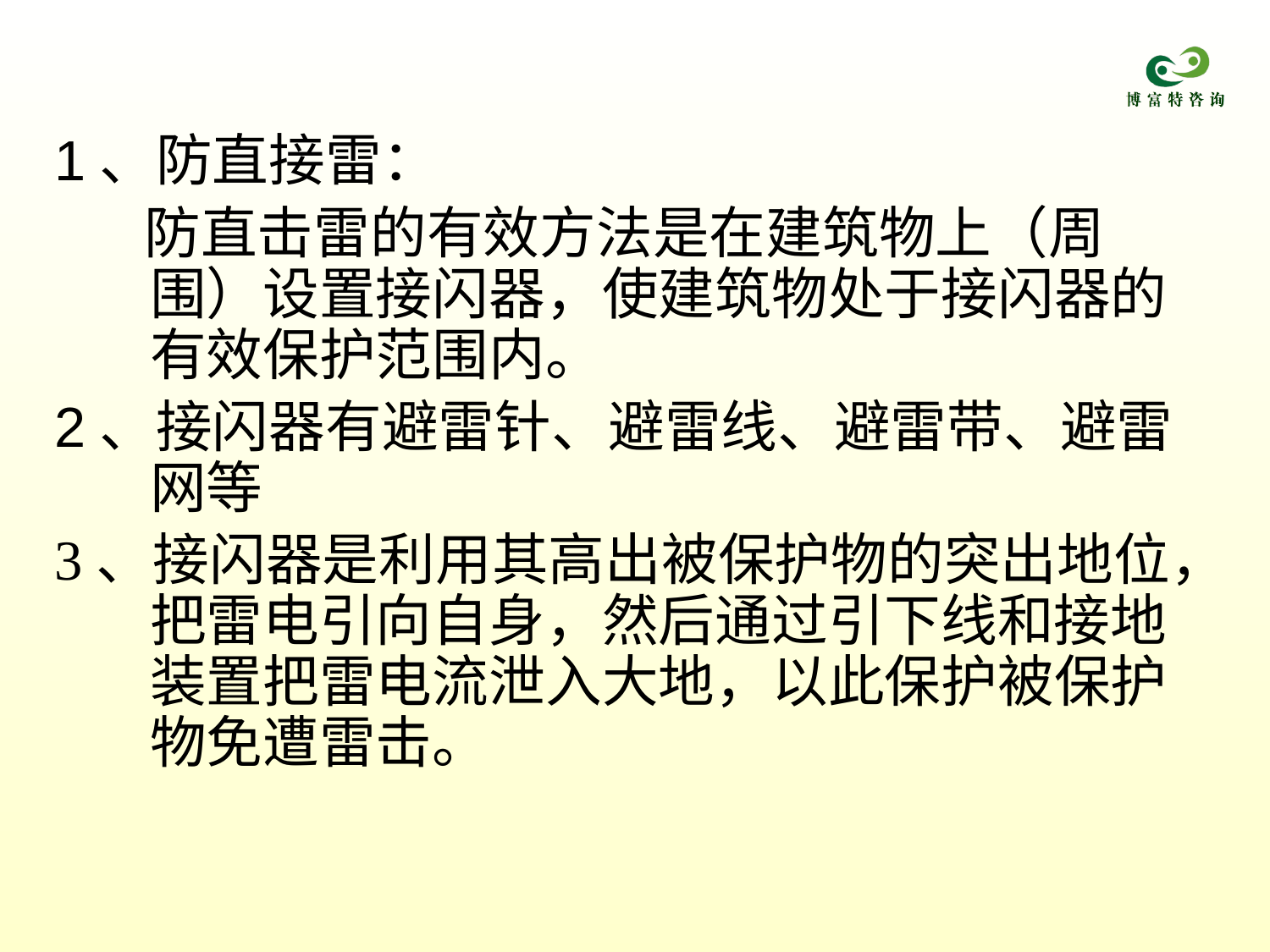

1、防直接雷：
      防直击雷的有效方法是在建筑物上（周围）设置接闪器，使建筑物处于接闪器的有效保护范围内。
2、接闪器有避雷针、避雷线、避雷带、避雷网等
3、接闪器是利用其高出被保护物的突出地位，把雷电引向自身，然后通过引下线和接地装置把雷电流泄入大地，以此保护被保护物免遭雷击。
116